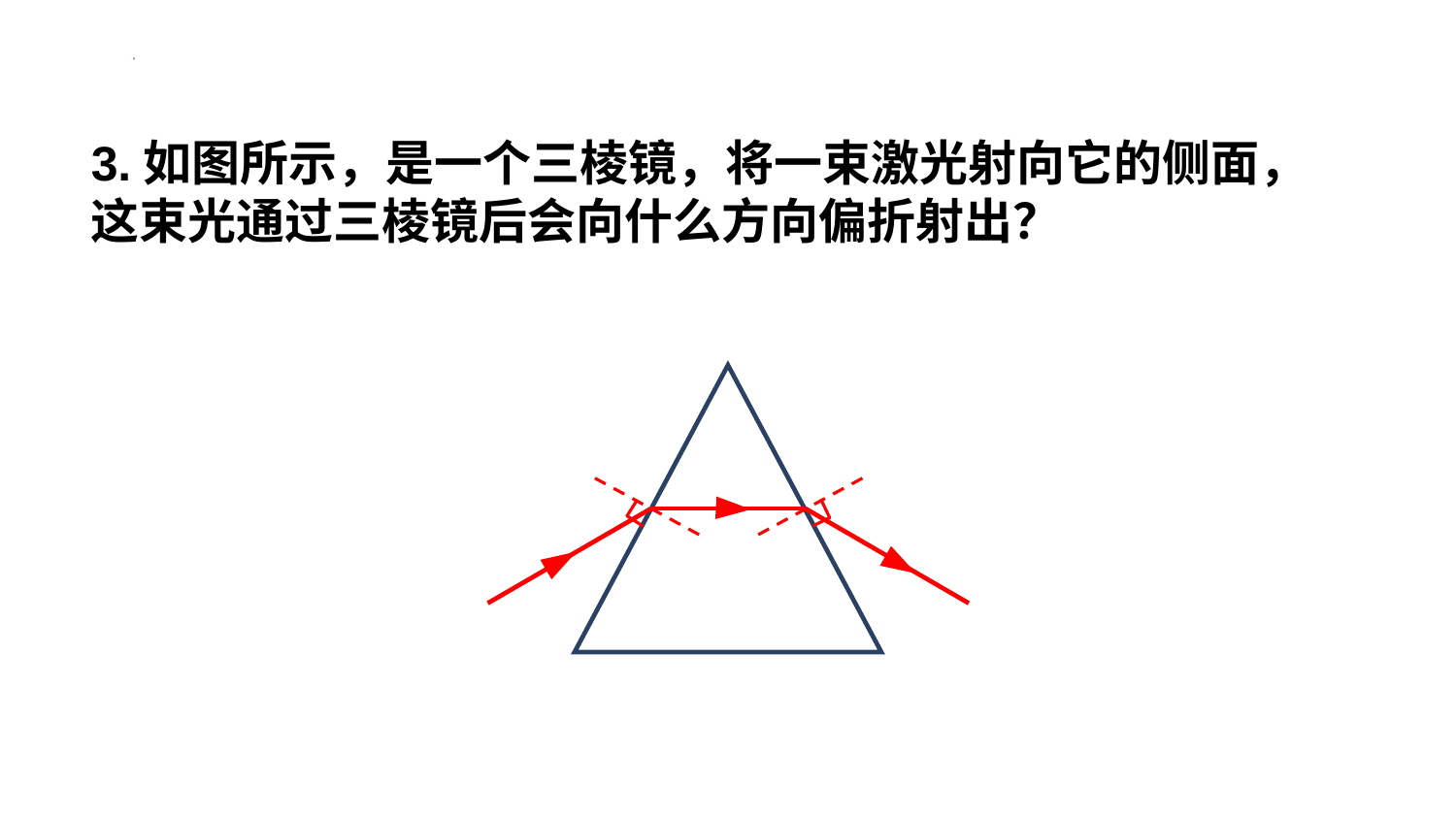

3.如图所示，是一个三棱镜，将一束激光射向它的侧面，这束光通过三棱镜后会向什么方向偏折射出？